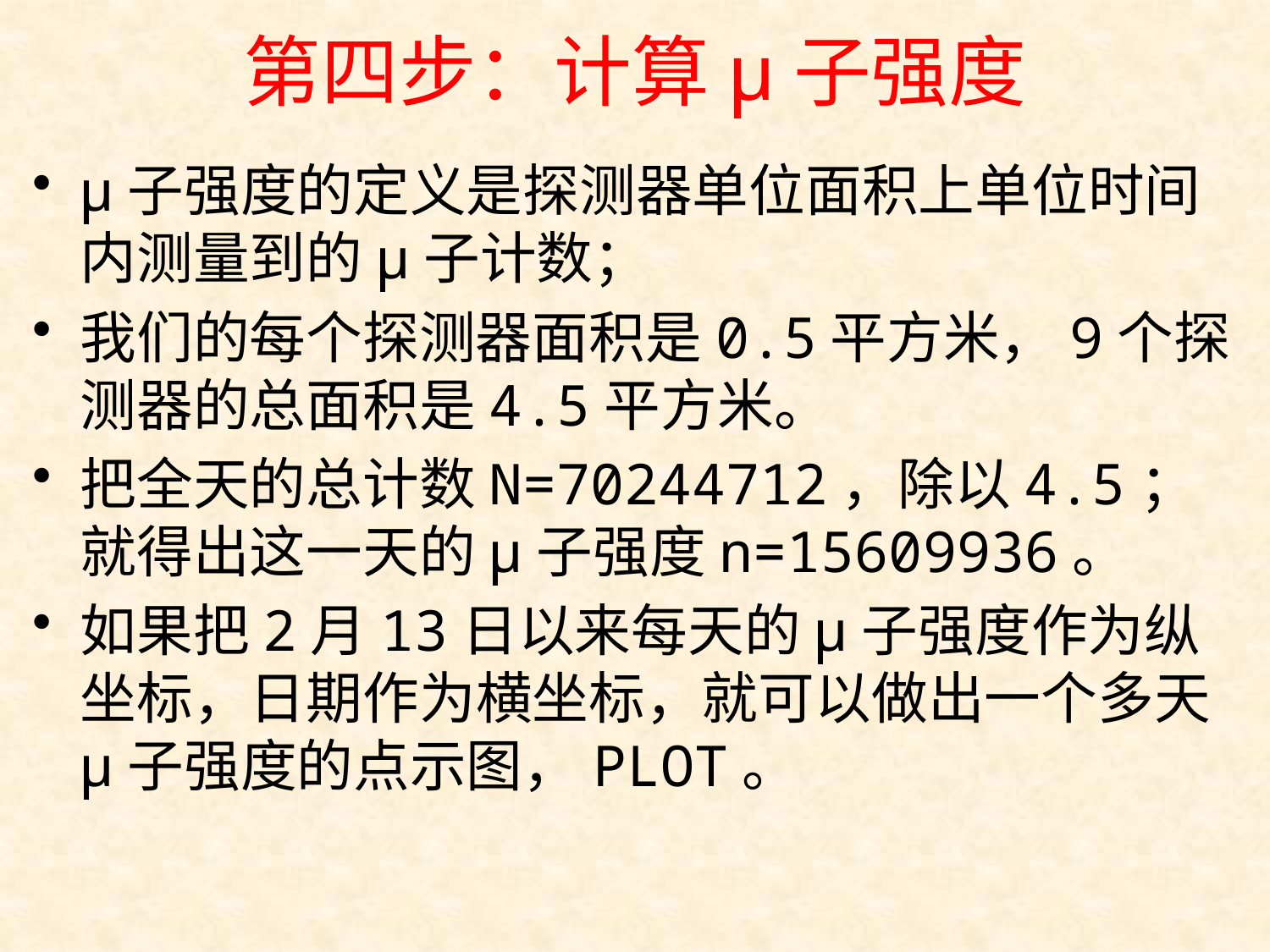

# 第四步：计算μ子强度
μ子强度的定义是探测器单位面积上单位时间内测量到的μ子计数；
我们的每个探测器面积是0.5平方米，9个探测器的总面积是4.5平方米。
把全天的总计数N=70244712，除以4.5；就得出这一天的μ子强度n=15609936。
如果把2月13日以来每天的μ子强度作为纵坐标，日期作为横坐标，就可以做出一个多天μ子强度的点示图，PLOT。